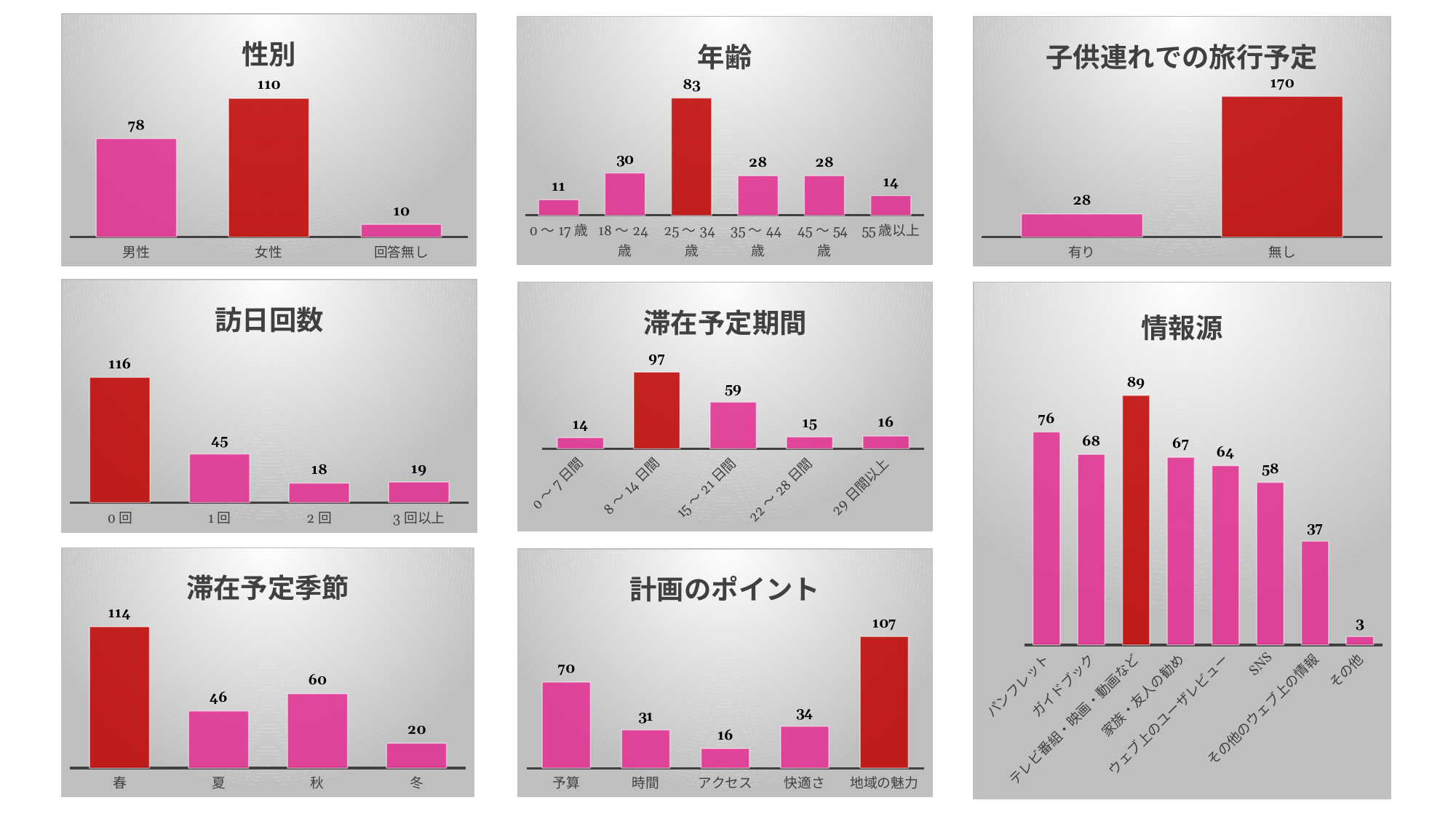

### Chart: 性別

| Category |  |
|---|---|
| 男性 | 78.0 |
| 女性 | 110.0 |
| 回答無し | 10.0 |

### Chart: 年齢

| Category |  |
|---|---|
| 0～17歳 | 11.0 |
| 18～24歳 | 30.0 |
| 25～34歳 | 83.0 |
| 35～44歳 | 28.0 |
| 45～54歳 | 28.0 |
| 55歳以上 | 14.0 |

### Chart: 子供連れでの旅行予定

| Category |  |
|---|---|
| 有り | 28.0 |
| 無し | 170.0 |

### Chart: 訪日回数

| Category |  |
|---|---|
| 0回 | 116.0 |
| 1回 | 45.0 |
| 2回 | 18.0 |
| 3回以上 | 19.0 |

### Chart: 滞在予定期間

| Category |  |
|---|---|
| 0～7日間 | 14.0 |
| 8～14日間 | 97.0 |
| 15～21日間 | 59.0 |
| 22～28日間 | 15.0 |
| 29日間以上 | 16.0 |

### Chart: 情報源

| Category |  |
|---|---|
| パンフレット | 76.0 |
| ガイドブック | 68.0 |
| テレビ番組・映画・動画など | 89.0 |
| 家族・友人の勧め | 67.0 |
| ウェブ上のユーザレビュー | 64.0 |
| SNS | 58.0 |
| その他のウェブ上の情報 | 37.0 |
| その他 | 3.0 |

### Chart: 滞在予定季節

| Category |  |
|---|---|
| 春 | 114.0 |
| 夏 | 46.0 |
| 秋 | 60.0 |
| 冬 | 20.0 |

### Chart: 計画のポイント

| Category |  |
|---|---|
| 予算 | 70.0 |
| 時間 | 31.0 |
| アクセス | 16.0 |
| 快適さ | 34.0 |
| 地域の魅力 | 107.0 |